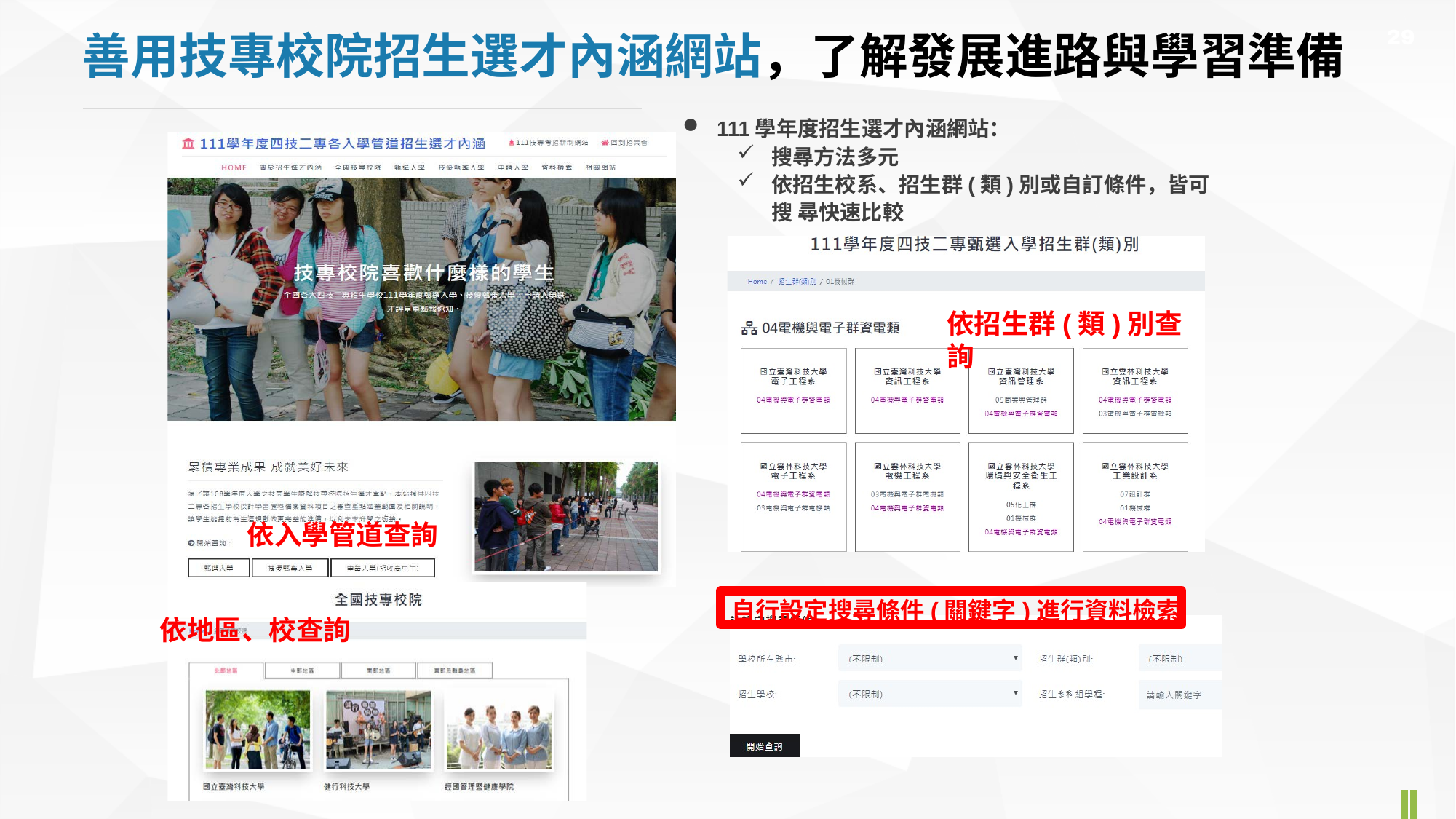

29
# 善用技專校院招生選才內涵網站，了解發展進路與學習準備

111學年度招生選才內涵網站：
搜尋方法多元
依招生校系、招生群(類)別或自訂條件，皆可搜 尋快速比較

依招生群(類)別查詢
依入學管道查詢

自行設定搜尋條件(關鍵字)進行資料檢索
依地區、校查詢